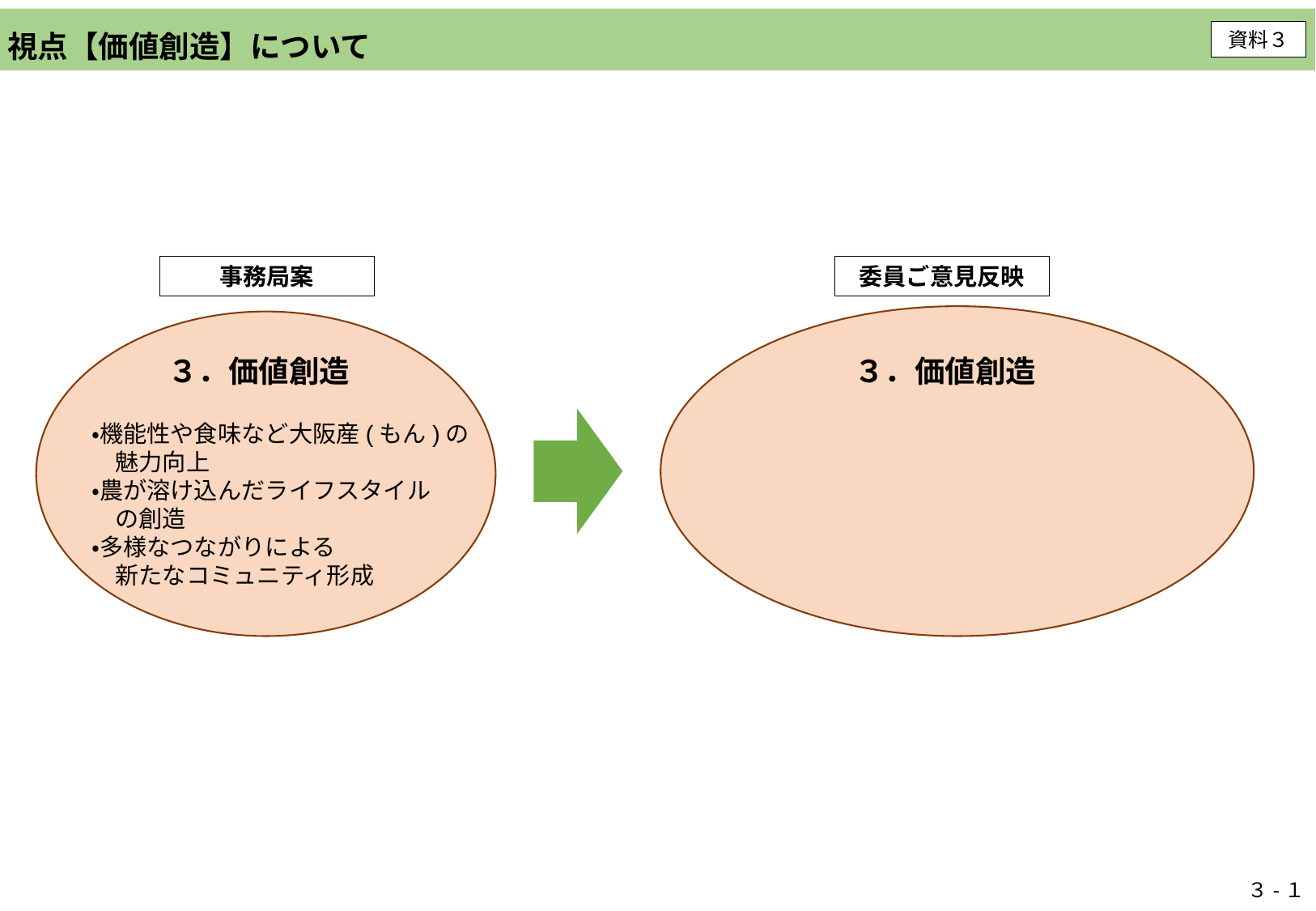

視点【価値創造】について
資料３
事務局案
委員ご意見反映

３．価値創造
３．価値創造

・機能性や食味など大阪産(もん)の
　魅力向上
・農が溶け込んだライフスタイル
　の創造
・多様なつながりによる
　新たなコミュニティ形成

３-１